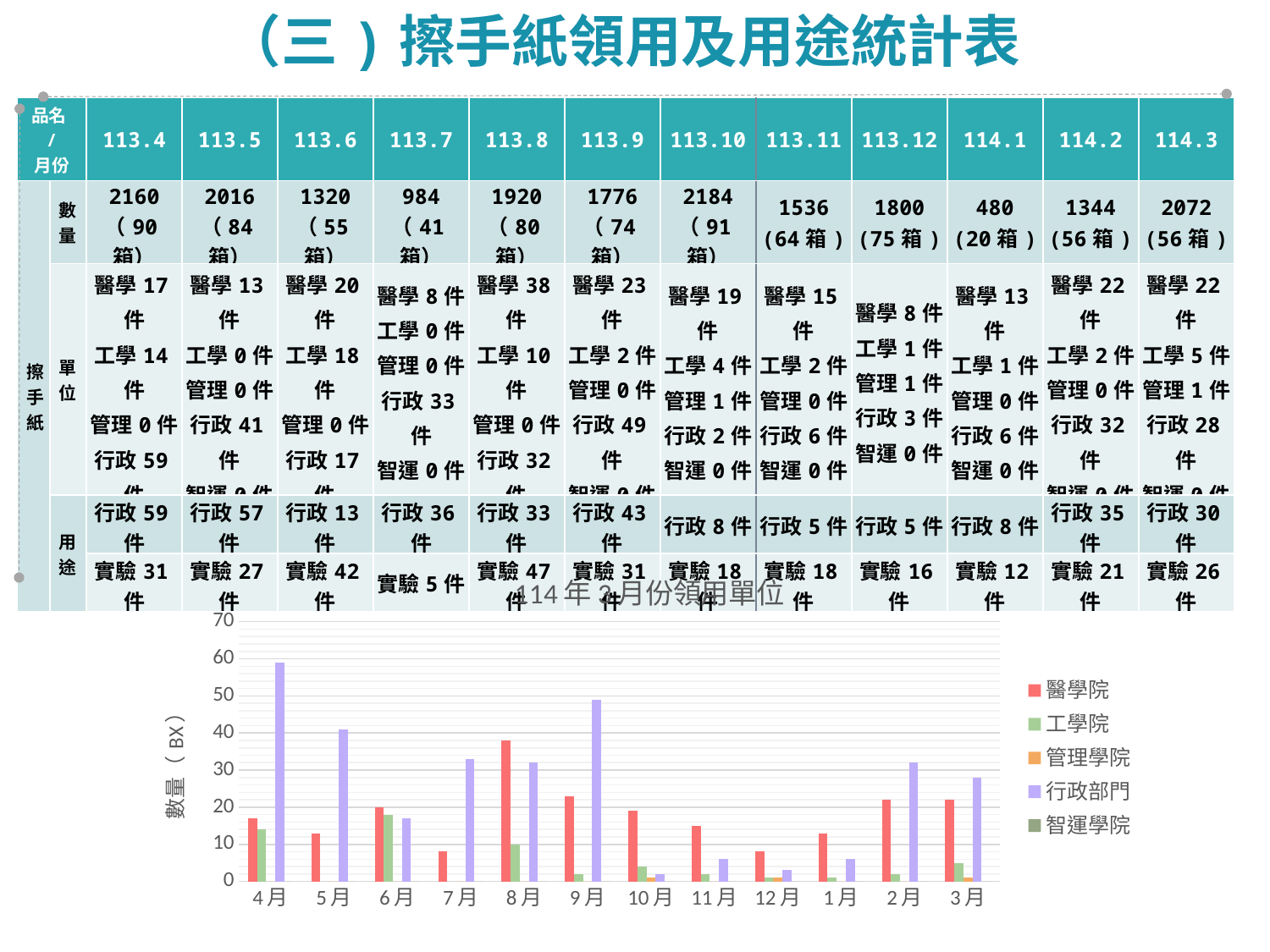

4
（三)擦手紙領用及用途統計表
| 品名/ 月份 |  | 113.4 | 113.5 | 113.6 | 113.7 | 113.8 | 113.9 | 113.10 | 113.11 | 113.12 | 114.1 | 114.2 | 114.3 |
| --- | --- | --- | --- | --- | --- | --- | --- | --- | --- | --- | --- | --- | --- |
| 擦手紙 | 數量 | 2160 （90箱） | 2016 （84箱） | 1320 （55箱） | 984 （41箱） | 1920 （80箱） | 1776 （74箱） | 2184 （91箱） | 1536 (64箱) | 1800 (75箱) | 480 (20箱) | 1344 (56箱) | 2072 (56箱) |
|  | 單位 | 醫學17件 工學14件 管理0件 行政59件 智運0件 | 醫學13件 工學0件 管理0件 行政41件 智運0件 | 醫學20件 工學18件 管理0件 行政17件 智運0件 | 醫學8件 工學0件 管理0件 行政33件 智運0件 | 醫學38件 工學10件 管理0件 行政32件 智運0件 | 醫學23件 工學2件 管理0件 行政49件 智運0件 | 醫學19件 工學4件 管理1件 行政2件 智運0件 | 醫學15件 工學2件 管理0件 行政6件 智運0件 | 醫學8件 工學1件 管理1件 行政3件 智運0件 | 醫學13件 工學1件 管理0件 行政6件 智運0件 | 醫學22件 工學2件 管理0件 行政32件 智運0件 | 醫學22件 工學5件 管理1件 行政28件 智運0件 |
|  | 用途 | 行政59件 | 行政57件 | 行政13件 | 行政36件 | 行政33件 | 行政43件 | 行政8件 | 行政5件 | 行政5件 | 行政8件 | 行政35件 | 行政30件 |
|  |  | 實驗31件 | 實驗27件 | 實驗42件 | 實驗5件 | 實驗47件 | 實驗31件 | 實驗18件 | 實驗18件 | 實驗16件 | 實驗12件 | 實驗21件 | 實驗26件 |

### Chart: 114年3月份領用單位

| Category | 醫學院 | 工學院 | 管理學院 | 行政部門 | 智運學院 |
|---|---|---|---|---|---|
| 4月 | 17.0 | 14.0 | 0.0 | 59.0 | 0.0 |
| 5月 | 13.0 | 0.0 | 0.0 | 41.0 | 0.0 |
| 6月 | 20.0 | 18.0 | 0.0 | 17.0 | 0.0 |
| 7月 | 8.0 | 0.0 | 0.0 | 33.0 | 0.0 |
| 8月 | 38.0 | 10.0 | 0.0 | 32.0 | 0.0 |
| 9月 | 23.0 | 2.0 | 0.0 | 49.0 | 0.0 |
| 10月 | 19.0 | 4.0 | 1.0 | 2.0 | 0.0 |
| 11月 | 15.0 | 2.0 | 0.0 | 6.0 | 0.0 |
| 12月 | 8.0 | 1.0 | 1.0 | 3.0 | 0.0 |
| 1月 | 13.0 | 1.0 | 0.0 | 6.0 | 0.0 |
| 2月 | 22.0 | 2.0 | 0.0 | 32.0 | 0.0 |
| 3月 | 22.0 | 5.0 | 1.0 | 28.0 | 0.0 |